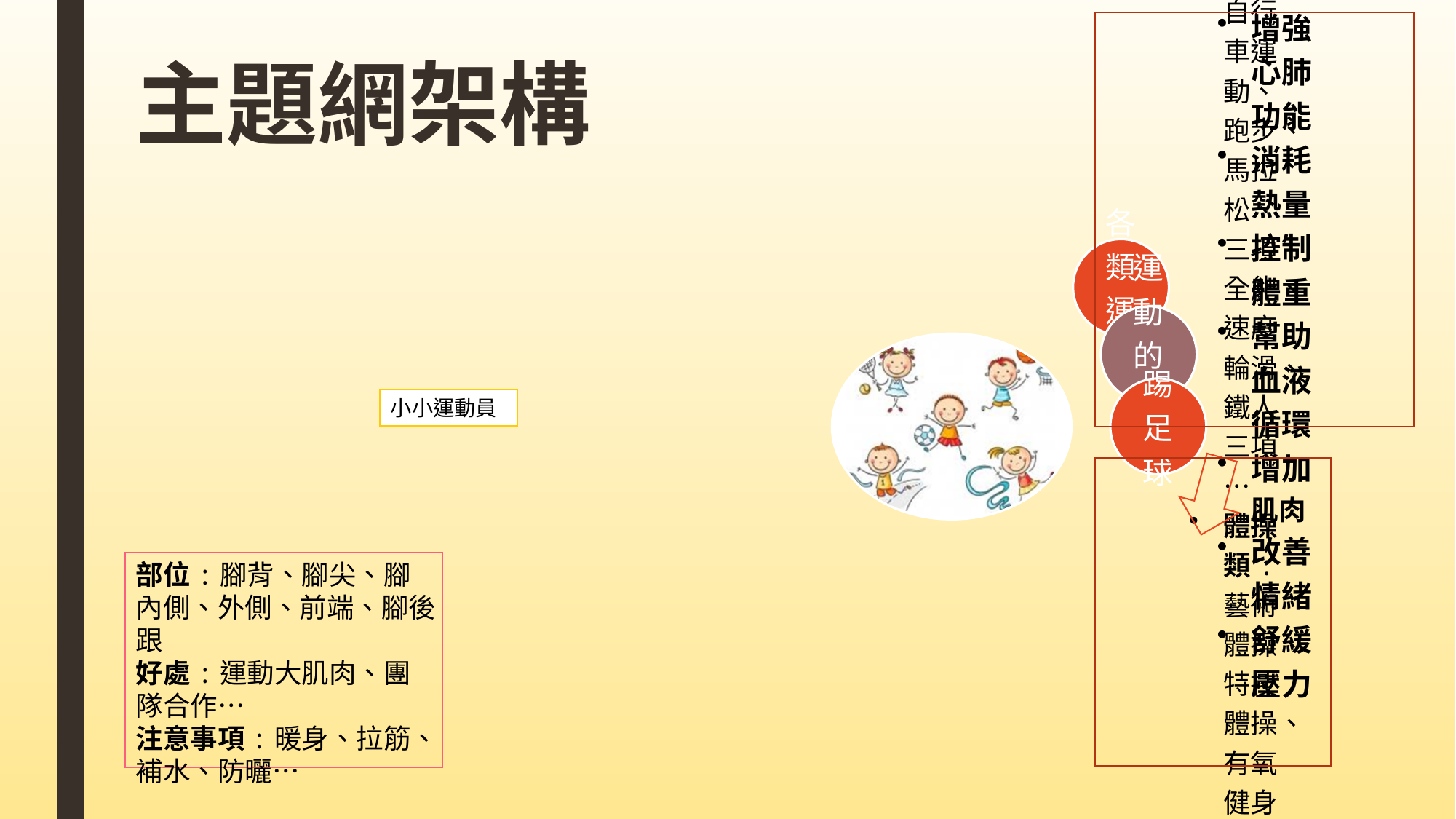

# 主題網架構
消耗熱量
小小運動員

部位:腳背、腳尖、腳內側、外側、前端、腳後跟
好處:運動大肌肉、團隊合作…
注意事項:暖身、拉筋、補水、防曬…